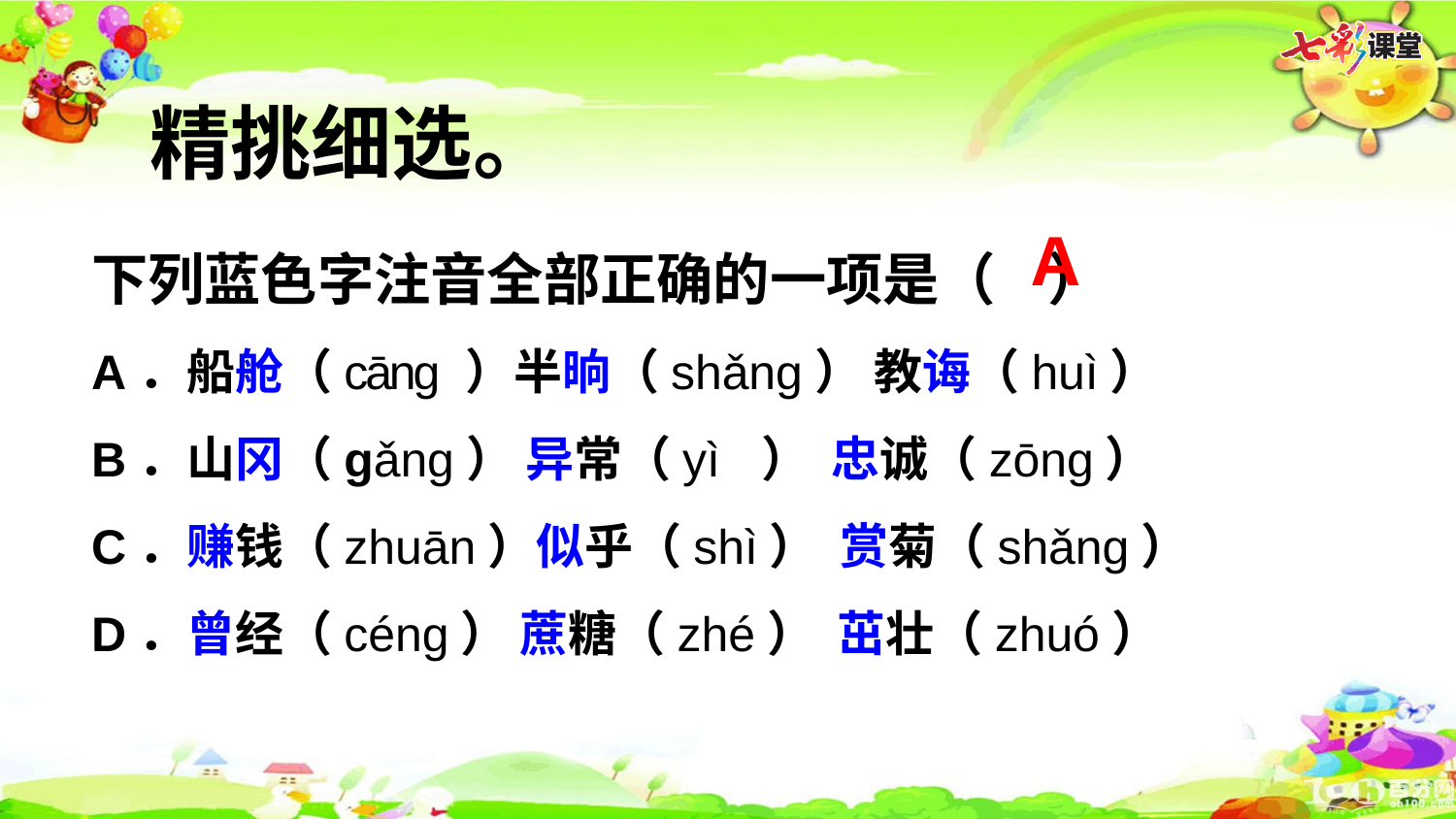

精挑细选。
下列蓝色字注音全部正确的一项是（    ）
A．船舱（cāng ）半晌（shǎng） 教诲（huì）
B．山冈（gǎng） 异常（yì ）  忠诚（zōng）
C．赚钱（zhuān）似乎（shì）  赏菊（shǎng）
D．曾经（céng） 蔗糖（zhé）  茁壮（zhuó）
Ａ